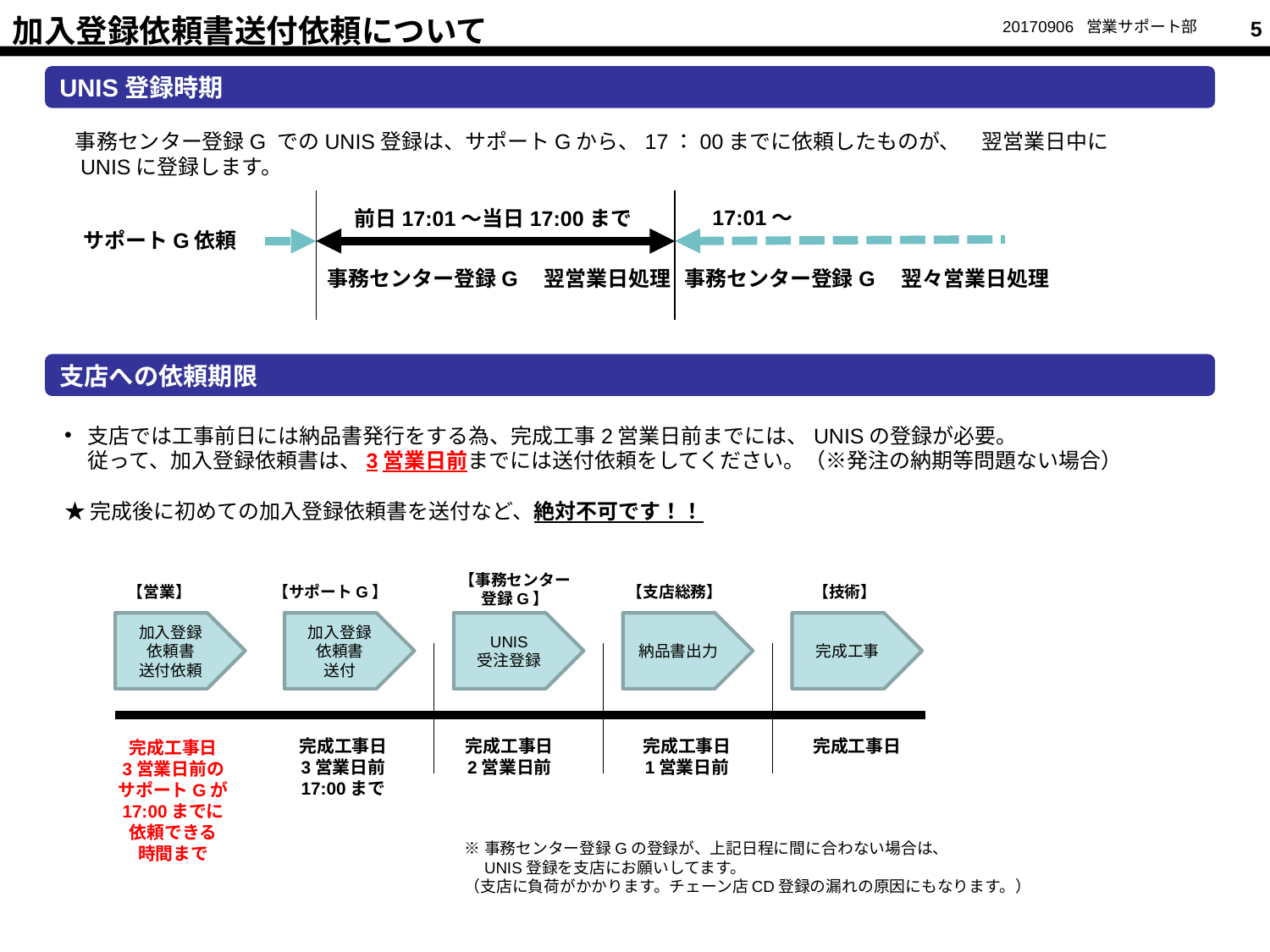

加入登録依頼書送付依頼について
5
UNIS登録時期
　事務センター登録G でのUNIS登録は、サポートGから、17：00までに依頼したものが、　翌営業日中に
　UNISに登録します。
17:01～
前日17:01～当日17:00まで
サポートG依頼
事務センター登録G　翌営業日処理
事務センター登録G　翌々営業日処理
支店への依頼期限
支店では工事前日には納品書発行をする為、完成工事2営業日前までには、UNISの登録が必要。
従って、加入登録依頼書は、3営業日前までには送付依頼をしてください。（※発注の納期等問題ない場合）

★完成後に初めての加入登録依頼書を送付など、絶対不可です！！

【事務センター
登録G】
【営業】
【サポートG】
【支店総務】
【技術】
加入登録
依頼書
送付依頼
加入登録
依頼書
送付
UNIS
受注登録
納品書出力
完成工事
完成工事日
3営業日前
17:00まで
完成工事日
2営業日前
完成工事日
1営業日前
完成工事日
完成工事日
3営業日前の
サポートGが
17:00までに
依頼できる
時間まで
※事務センター登録Gの登録が、上記日程に間に合わない場合は、
　UNIS登録を支店にお願いしてます。
（支店に負荷がかかります。チェーン店CD登録の漏れの原因にもなります。）